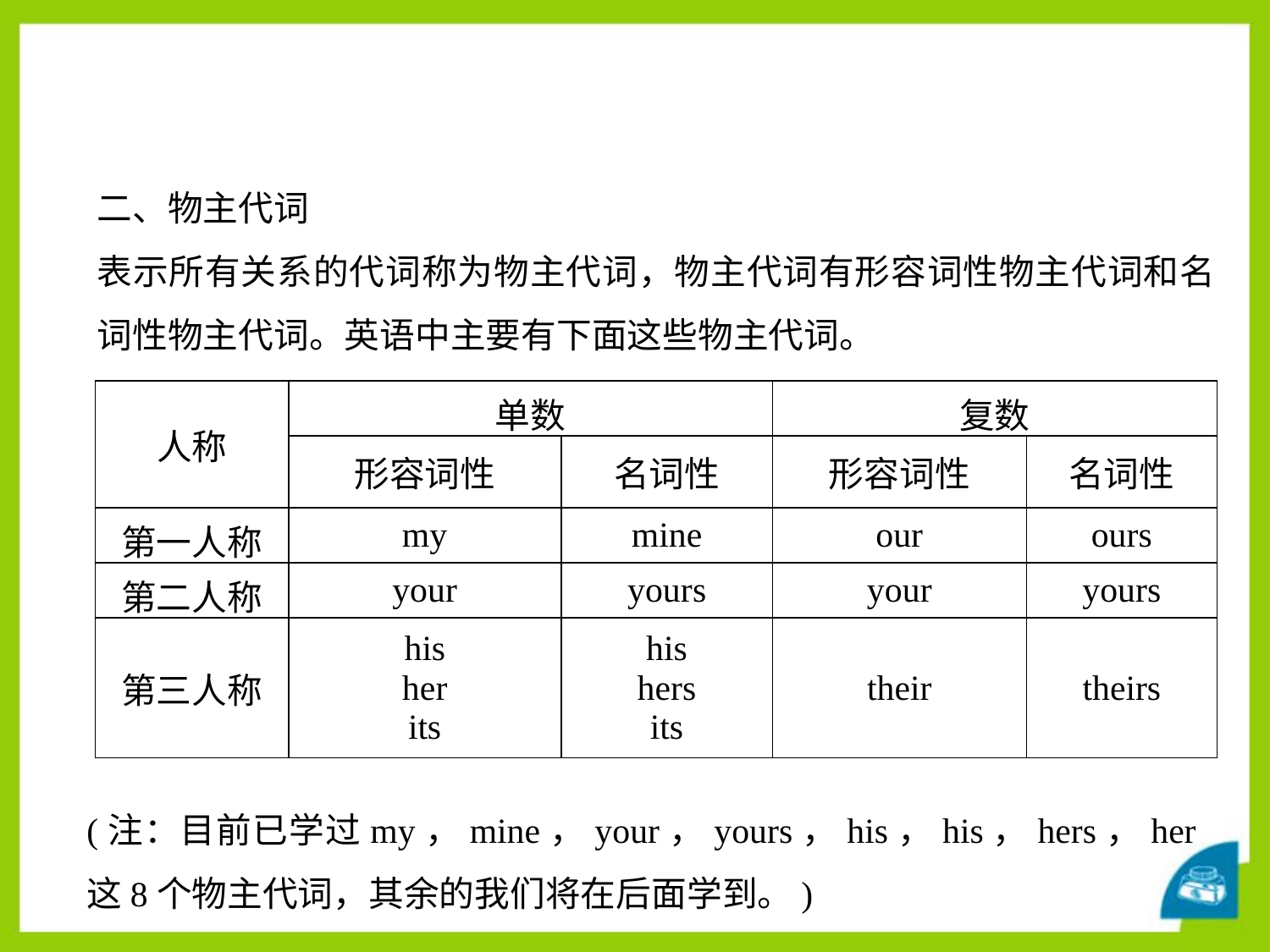

二、物主代词
表示所有关系的代词称为物主代词，物主代词有形容词性物主代词和名词性物主代词。英语中主要有下面这些物主代词。
| 人称 | 单数 |  | 复数 |  |
| --- | --- | --- | --- | --- |
|  | 形容词性 | 名词性 | 形容词性 | 名词性 |
| 第一人称 | my | mine | our | ours |
| 第二人称 | your | yours | your | yours |
| 第三人称 | his her its | his hers its | their | theirs |
(注：目前已学过my，mine，your，yours，his，his，hers，her这8个物主代词，其余的我们将在后面学到。)